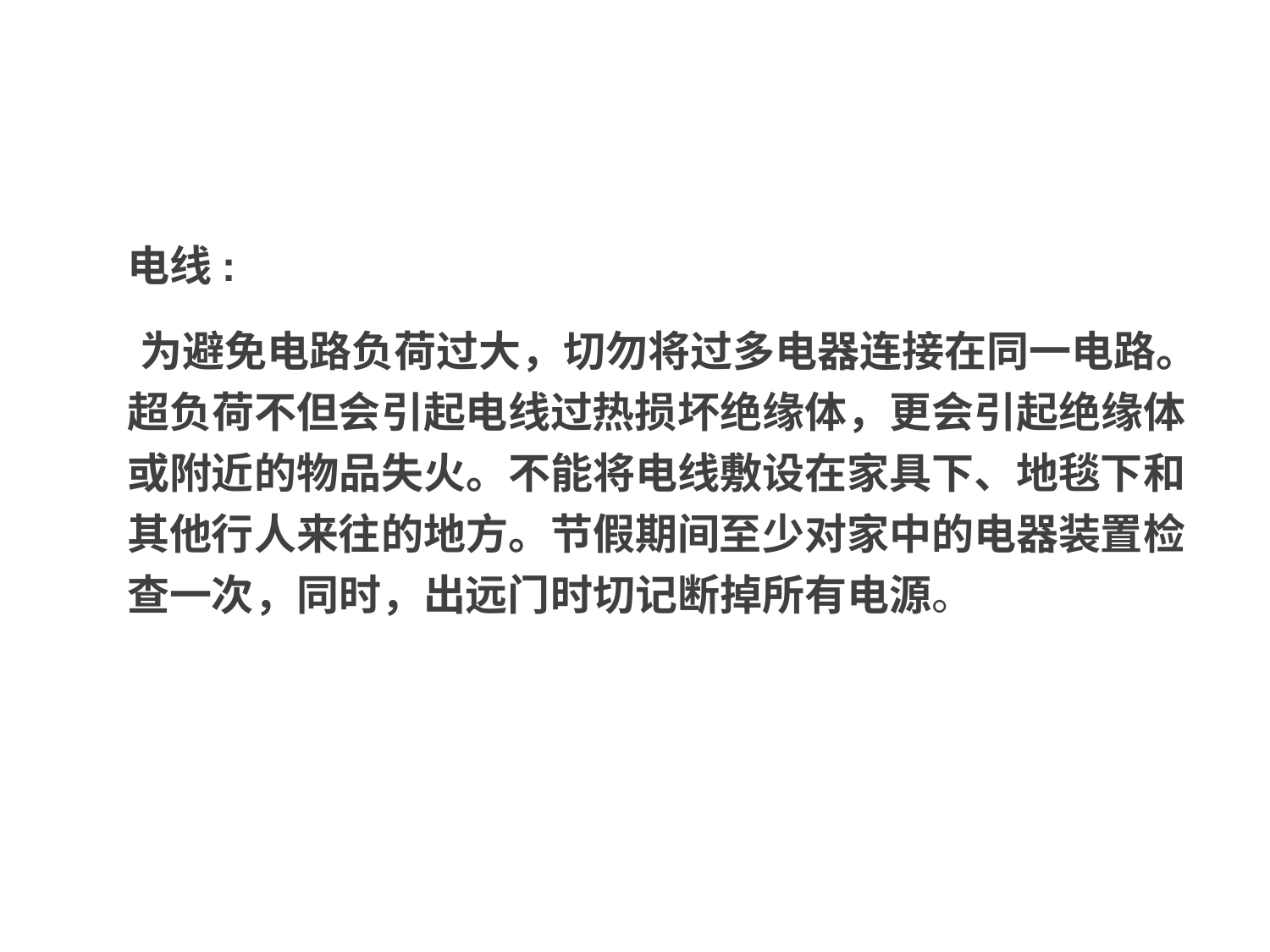

电线:
       为避免电路负荷过大，切勿将过多电器连接在同一电路。超负荷不但会引起电线过热损坏绝缘体，更会引起绝缘体或附近的物品失火。不能将电线敷设在家具下、地毯下和其他行人来往的地方。节假期间至少对家中的电器装置检查一次，同时，出远门时切记断掉所有电源。